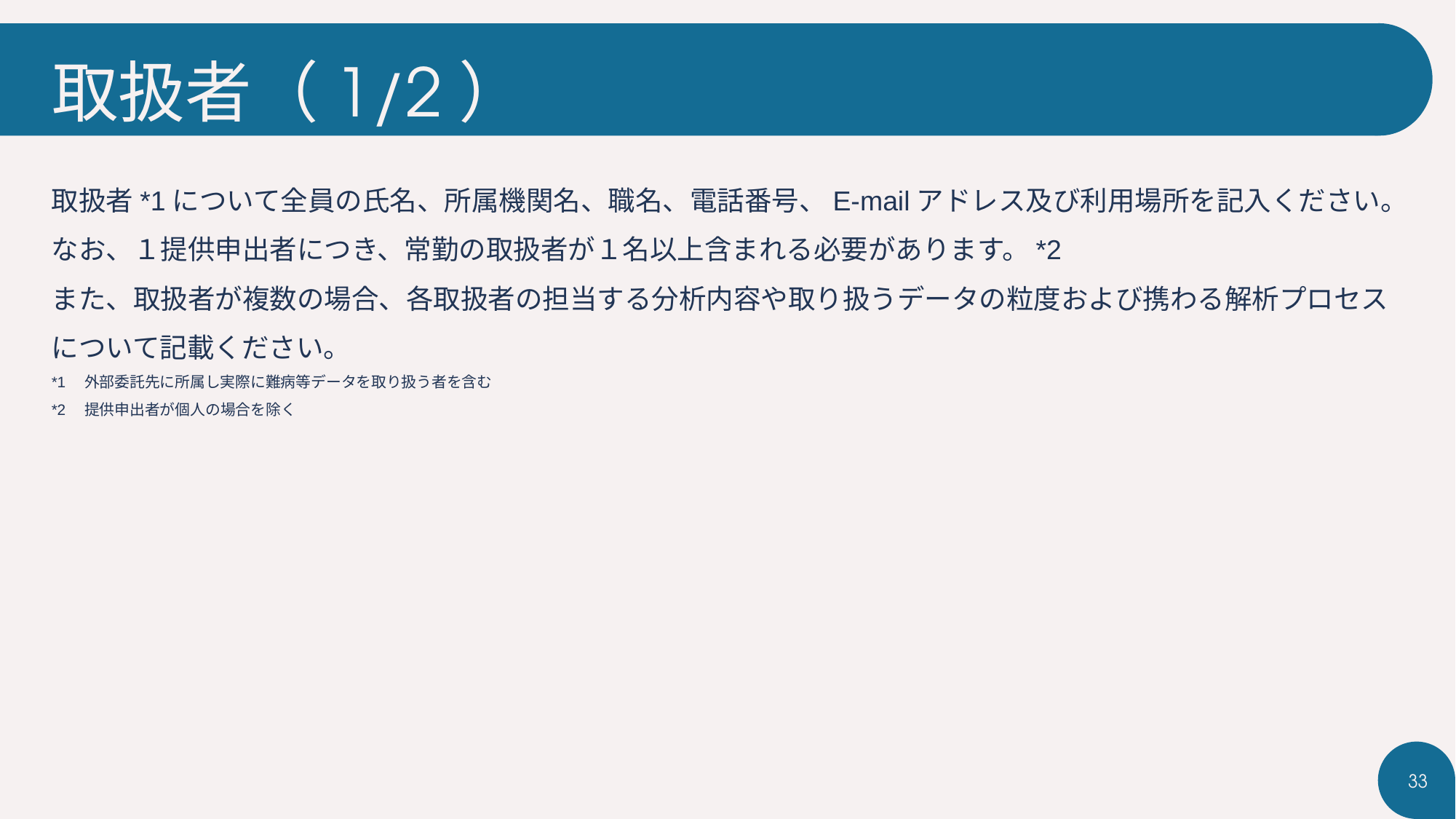

# 取扱者（1/2）
取扱者*1について全員の氏名、所属機関名、職名、電話番号、E-mailアドレス及び利用場所を記入ください。
なお、１提供申出者につき、常勤の取扱者が１名以上含まれる必要があります。*2
また、取扱者が複数の場合、各取扱者の担当する分析内容や取り扱うデータの粒度および携わる解析プロセスについて記載ください。
*1　外部委託先に所属し実際に難病等データを取り扱う者を含む
*2　提供申出者が個人の場合を除く
33